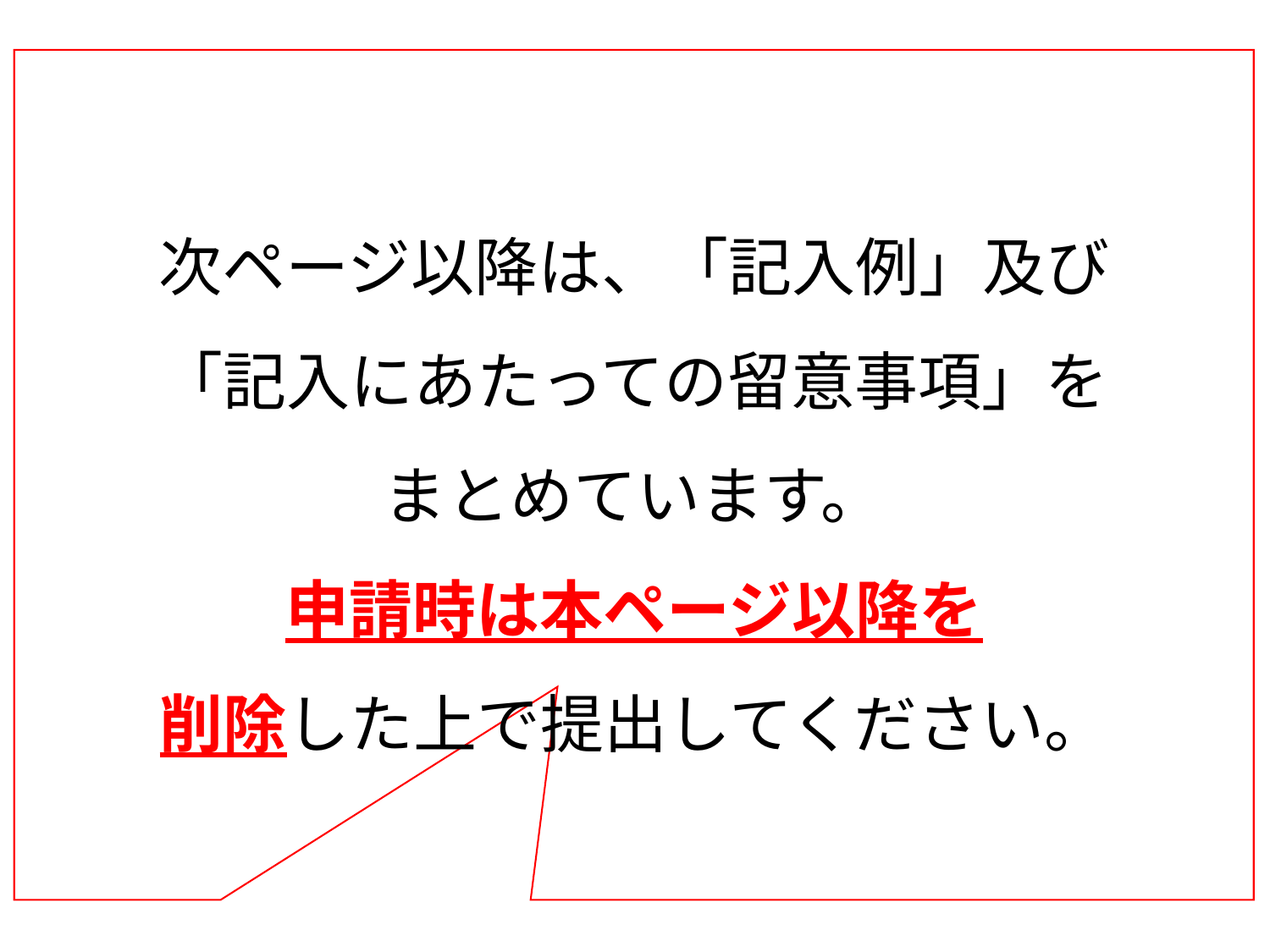

次ページ以降は、「記入例」及び
「記入にあたっての留意事項」を
まとめています。
申請時は本ページ以降を
削除した上で提出してください。